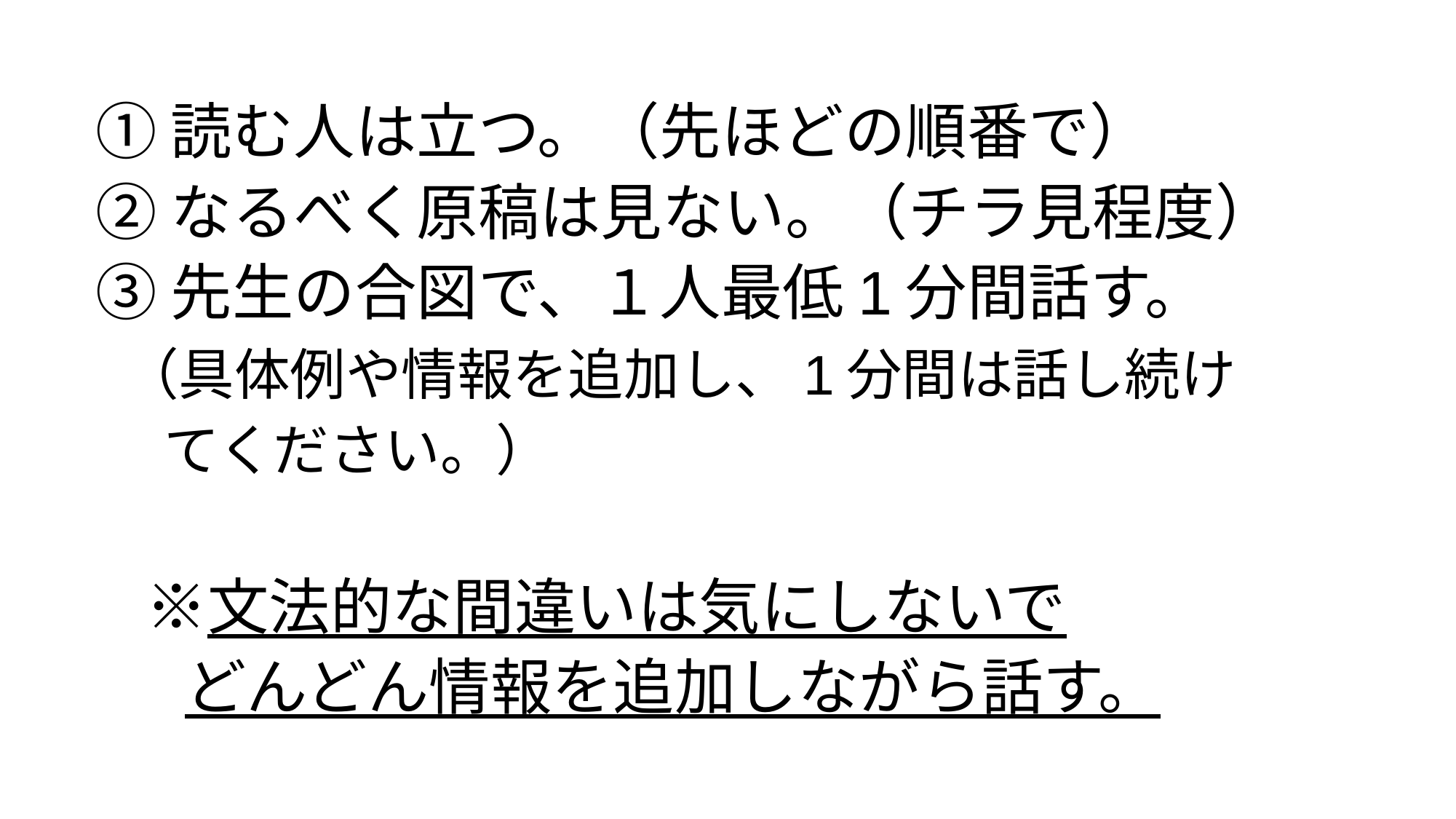

①読む人は立つ。（先ほどの順番で）
②なるべく原稿は見ない。（チラ見程度）
③先生の合図で、１人最低1分間話す。
 （具体例や情報を追加し、1分間は話し続け
　 てください。）

　※文法的な間違いは気にしないで
　  どんどん情報を追加しながら話す。